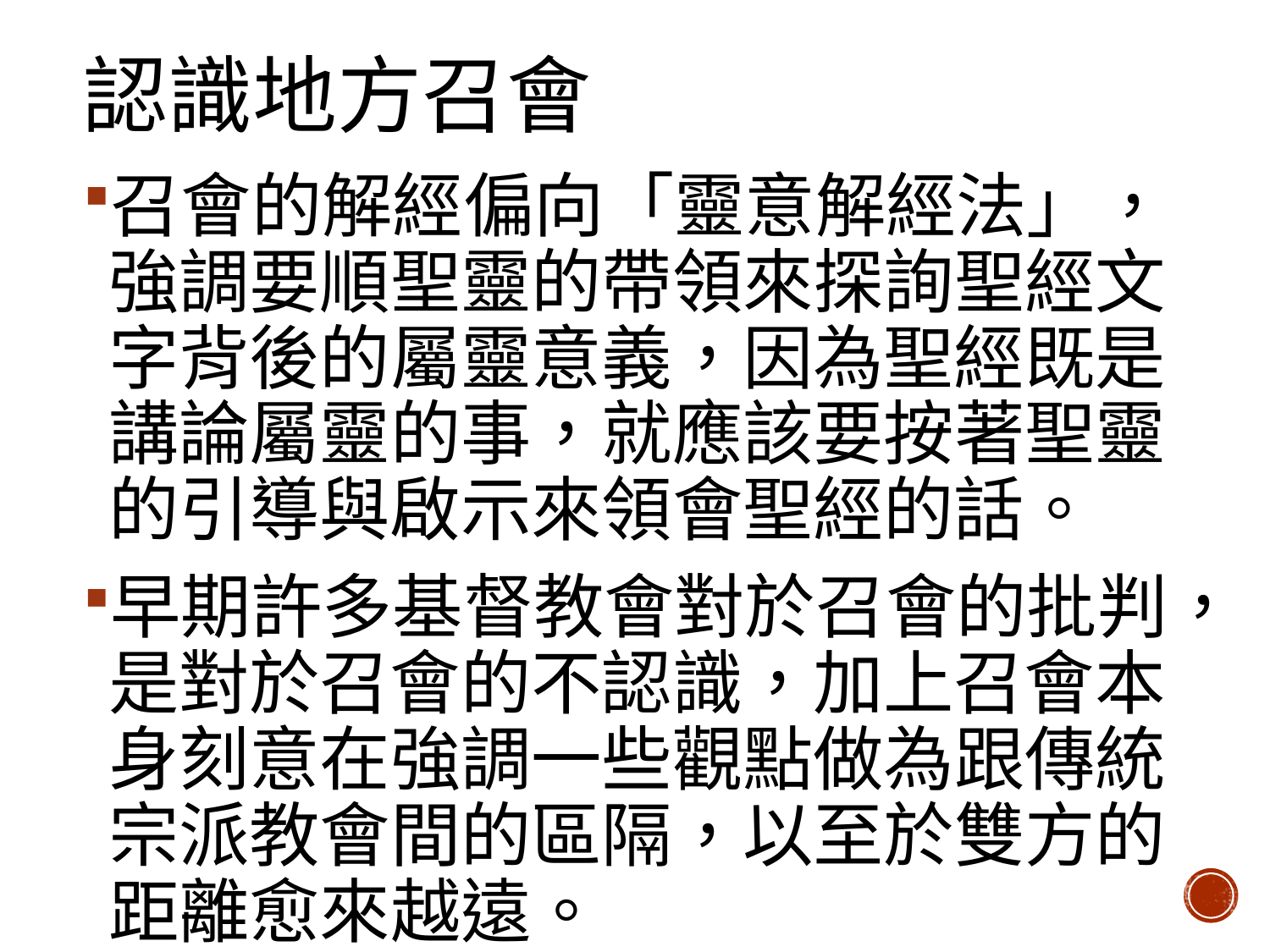

# 認識地方召會
召會的解經偏向「靈意解經法」，強調要順聖靈的帶領來探詢聖經文字背後的屬靈意義，因為聖經既是講論屬靈的事，就應該要按著聖靈的引導與啟示來領會聖經的話。
早期許多基督教會對於召會的批判，是對於召會的不認識，加上召會本身刻意在強調一些觀點做為跟傳統宗派教會間的區隔，以至於雙方的距離愈來越遠。